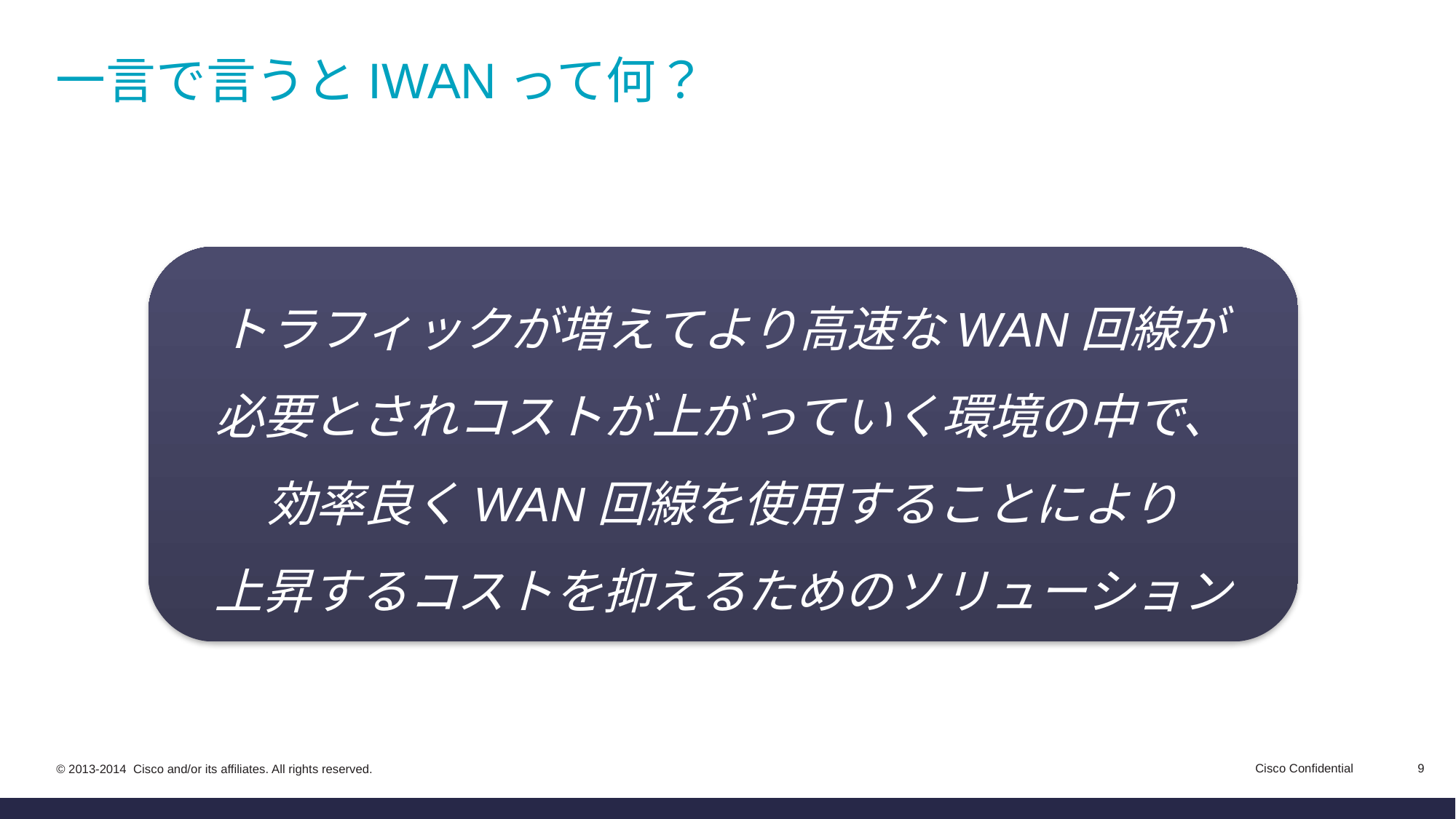

# 一言で言うとIWANって何？
トラフィックが増えてより高速なWAN回線が
必要とされコストが上がっていく環境の中で、
効率良くWAN回線を使用することにより
上昇するコストを抑えるためのソリューション